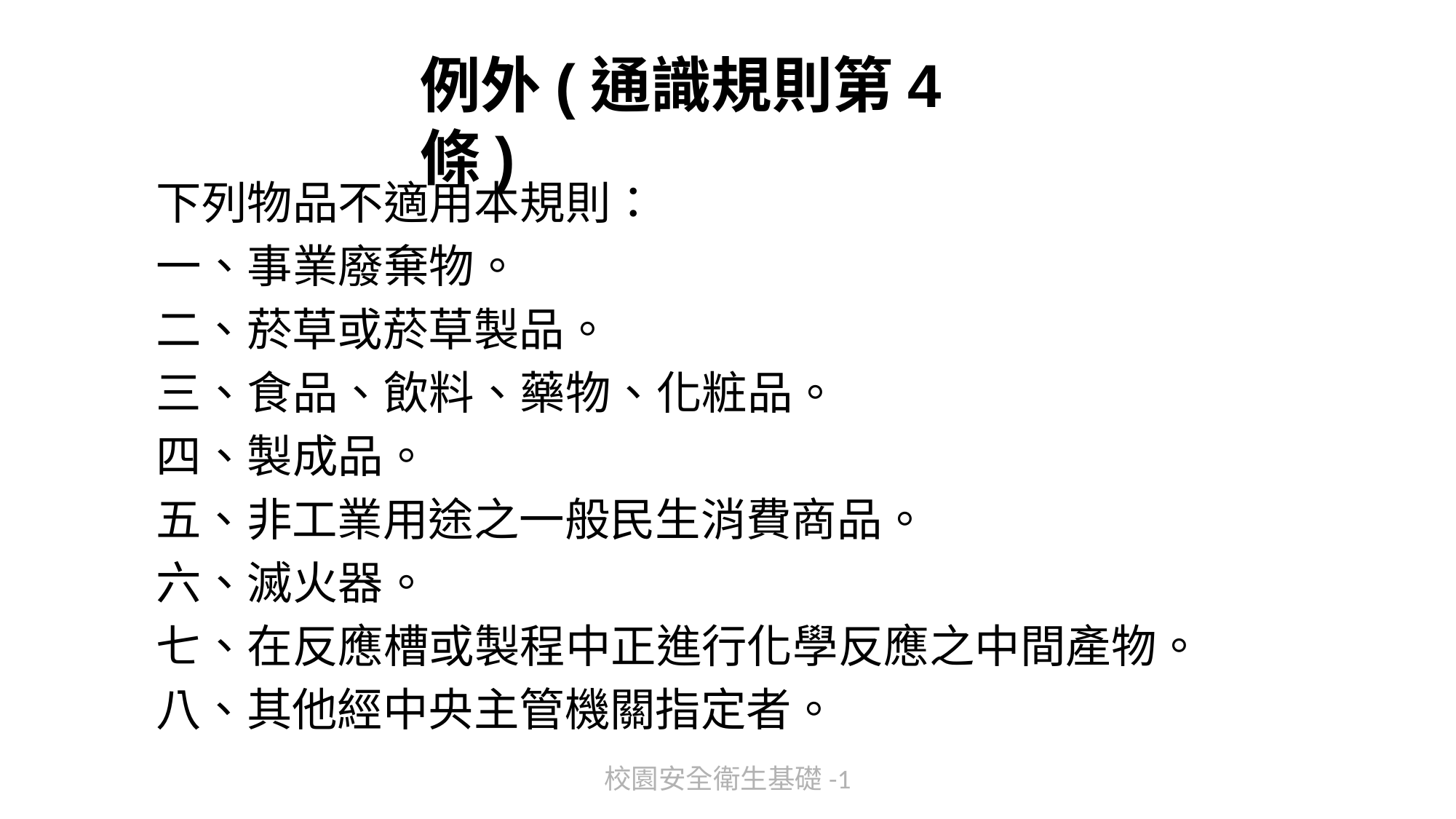

# 例外(通識規則第4條)
下列物品不適用本規則：
一、事業廢棄物。
二、菸草或菸草製品。
三、食品、飲料、藥物、化粧品。
四、製成品。
五、非工業用途之一般民生消費商品。
六、滅火器。
七、在反應槽或製程中正進行化學反應之中間產物。
八、其他經中央主管機關指定者。
校園安全衛生基礎-1
274